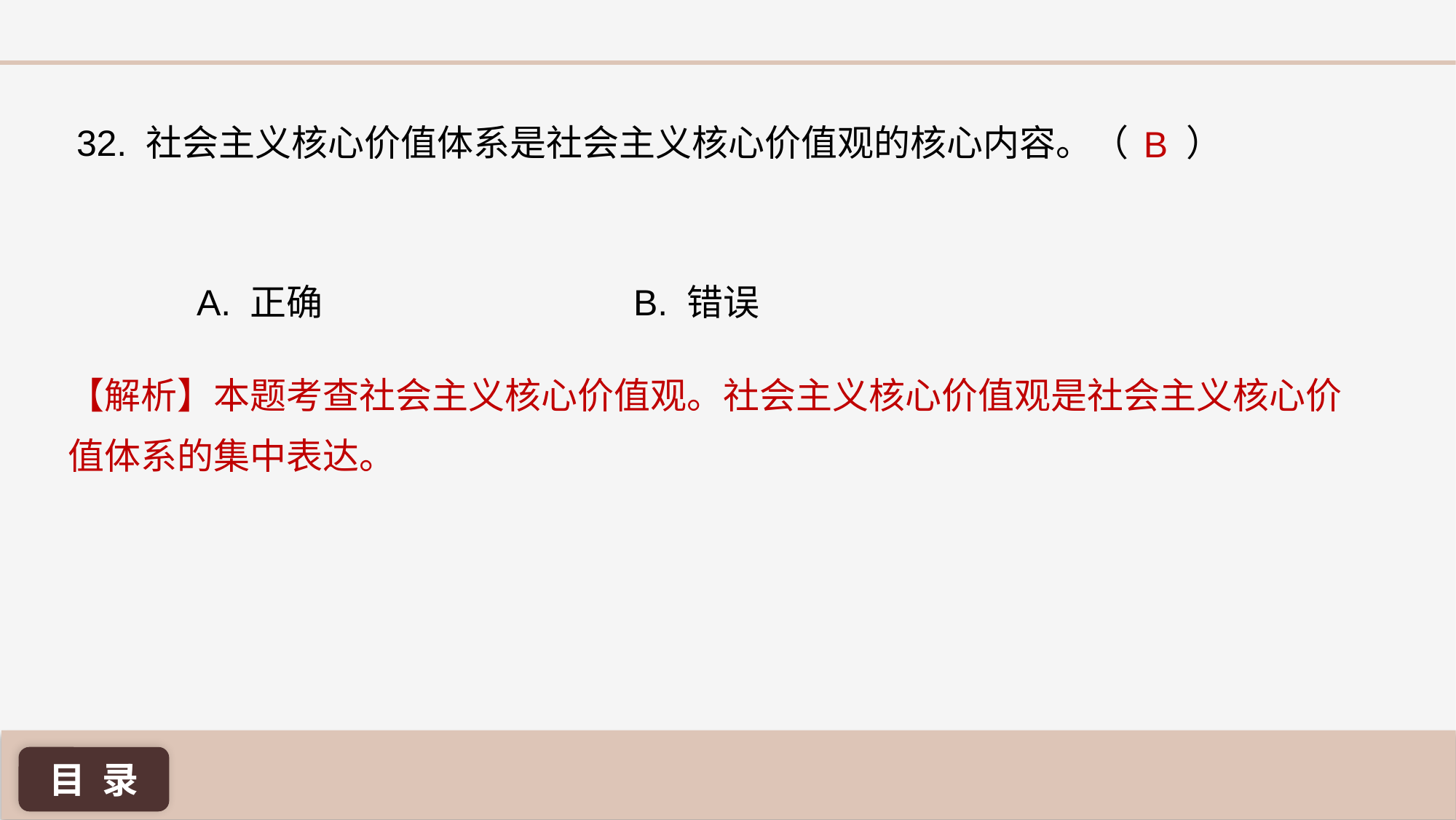

B
32. 社会主义核心价值体系是社会主义核心价值观的核心内容。（       ）
A. 正确 			B. 错误
【解析】本题考查社会主义核心价值观。社会主义核心价值观是社会主义核心价值体系的集中表达。